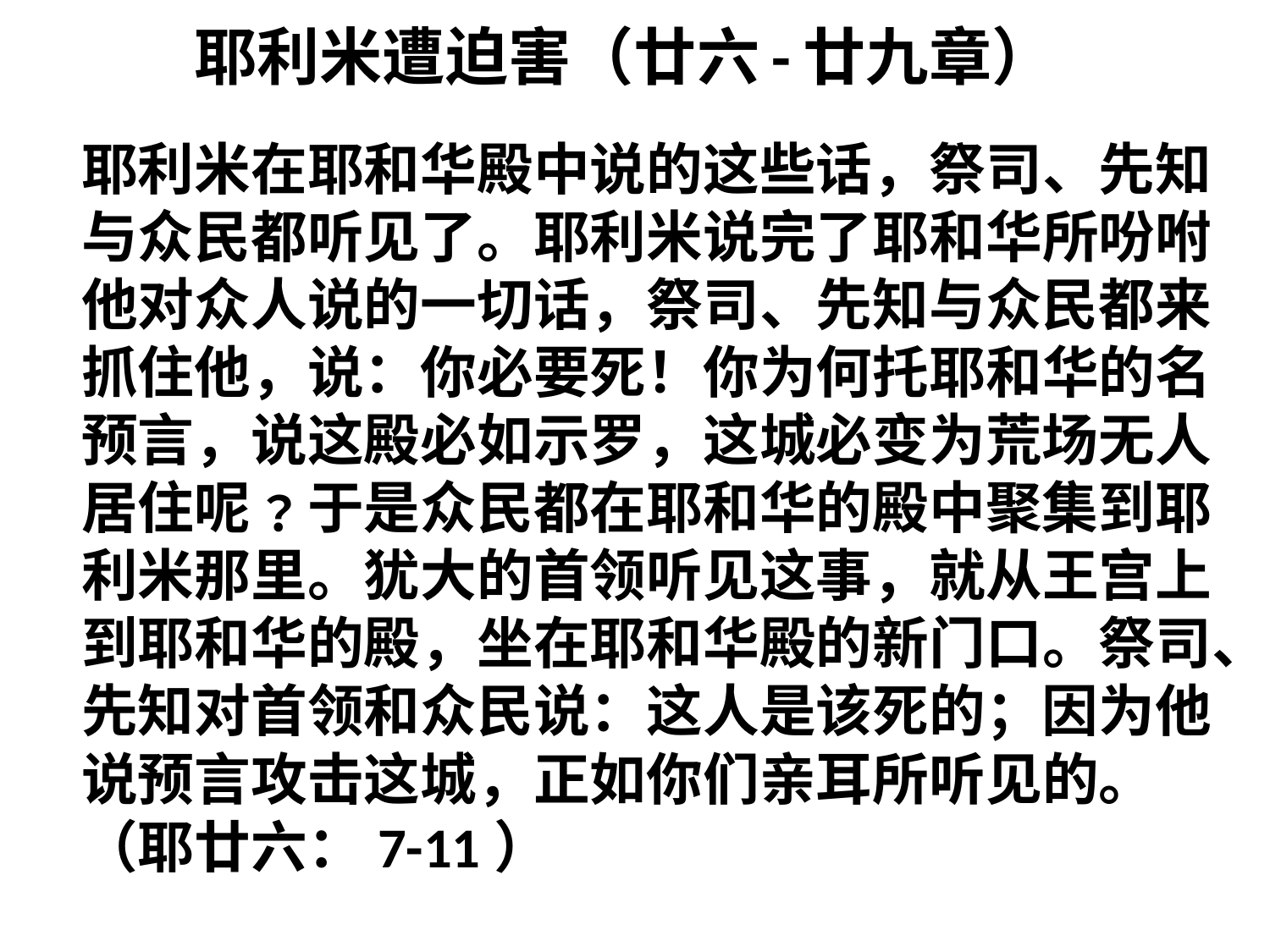

# 耶利米遭迫害（廿六-廿九章）
	耶利米在耶和华殿中说的这些话，祭司、先知与众民都听见了。耶利米说完了耶和华所吩咐他对众人说的一切话，祭司、先知与众民都来抓住他，说：你必要死！你为何托耶和华的名预言，说这殿必如示罗，这城必变为荒场无人居住呢﹖于是众民都在耶和华的殿中聚集到耶利米那里。犹大的首领听见这事，就从王宫上到耶和华的殿，坐在耶和华殿的新门口。祭司、先知对首领和众民说：这人是该死的；因为他说预言攻击这城，正如你们亲耳所听见的。（耶廿六：7-11）